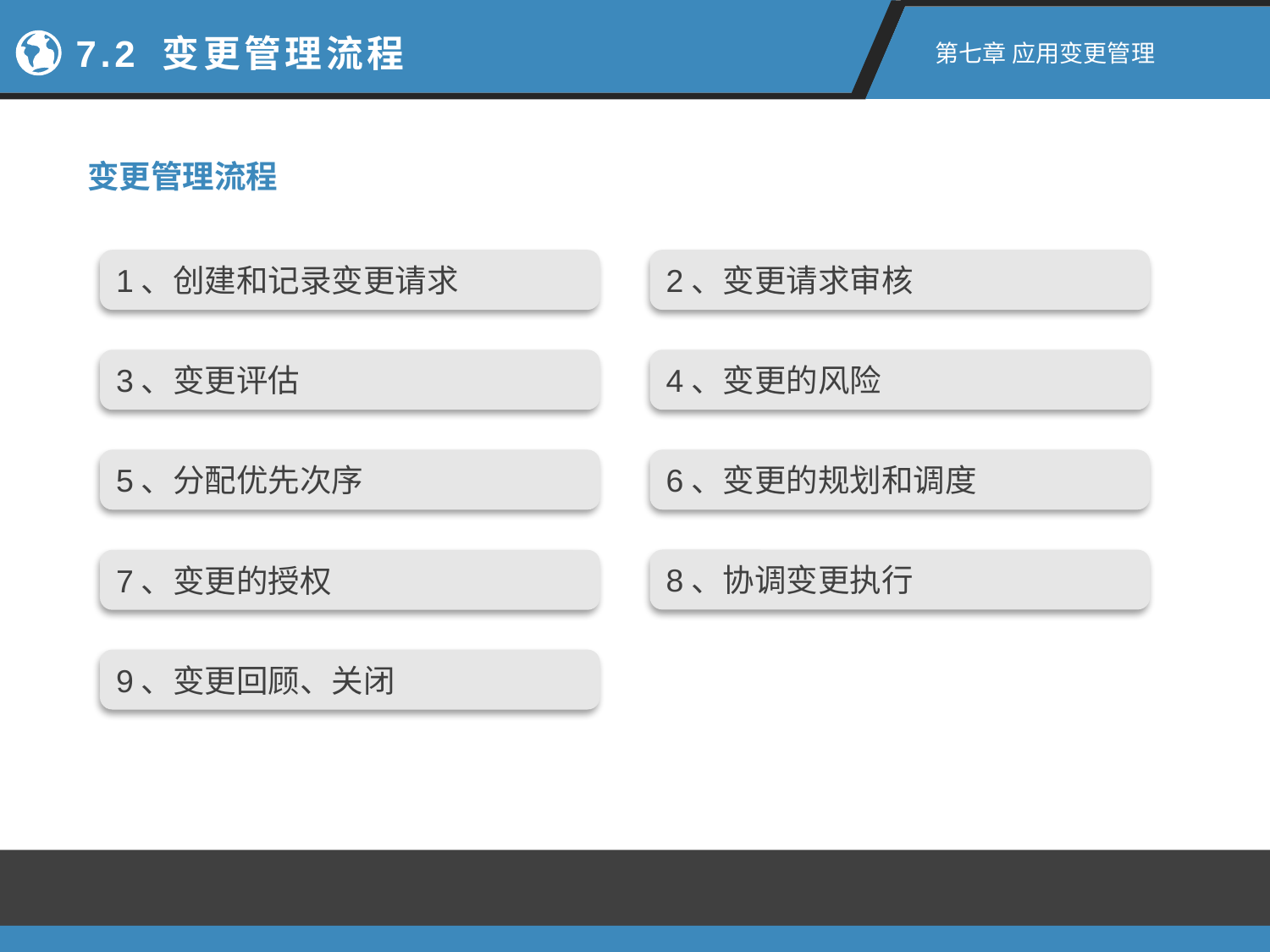

7.2 变更管理流程

第七章 应用变更管理
变更管理流程
1、创建和记录变更请求
2、变更请求审核
3、变更评估
4、变更的风险
5、分配优先次序
6、变更的规划和调度
8、协调变更执行
7、变更的授权
9、变更回顾、关闭